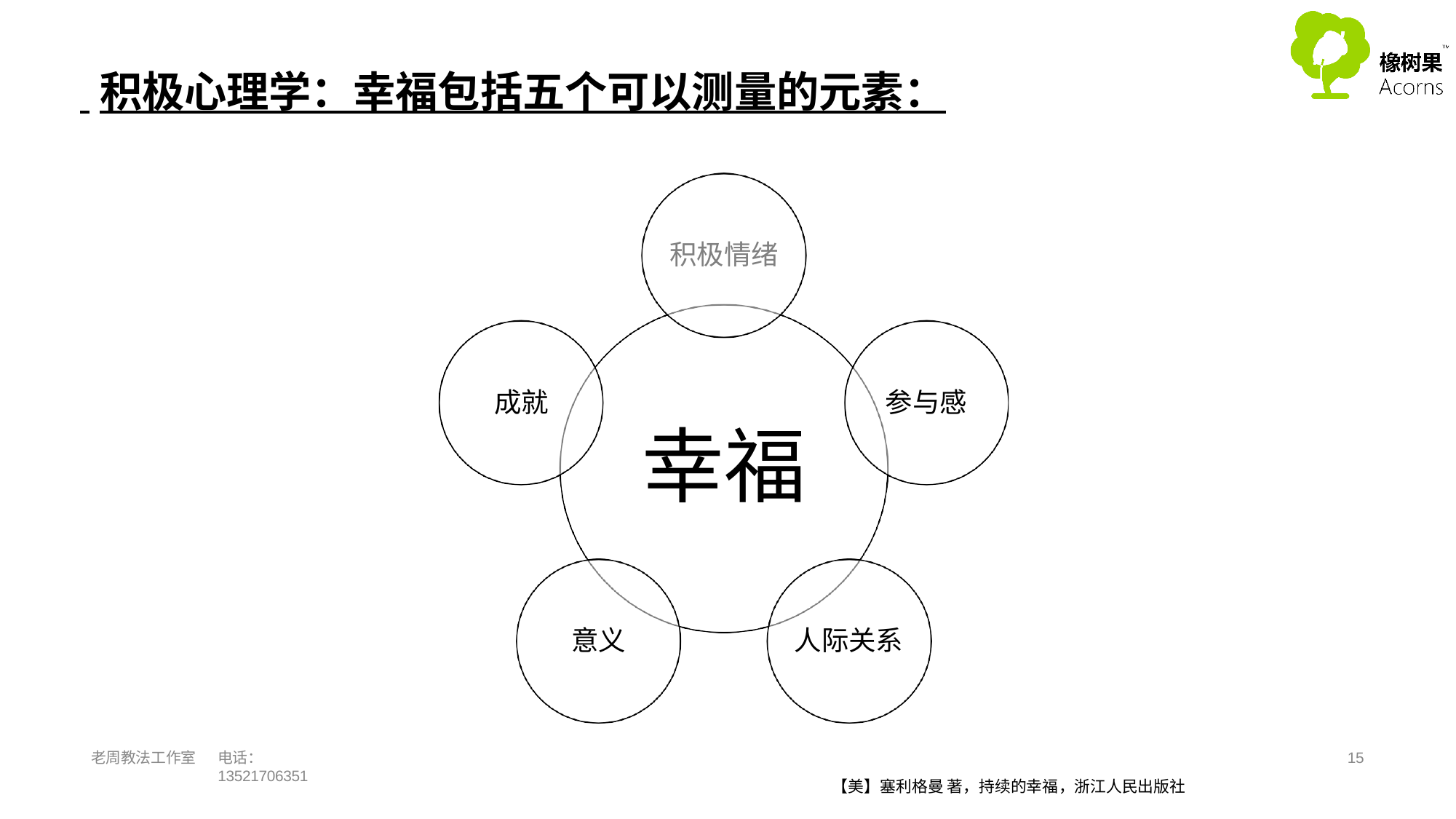

# 积极心理学：幸福包括五个可以测量的元素：

积极情绪
成就
参与感
幸福
意义
人际关系
老周教法工作室
电话：13521706351
15
【美】塞利格曼著，持续的幸福，浙江人民出版社